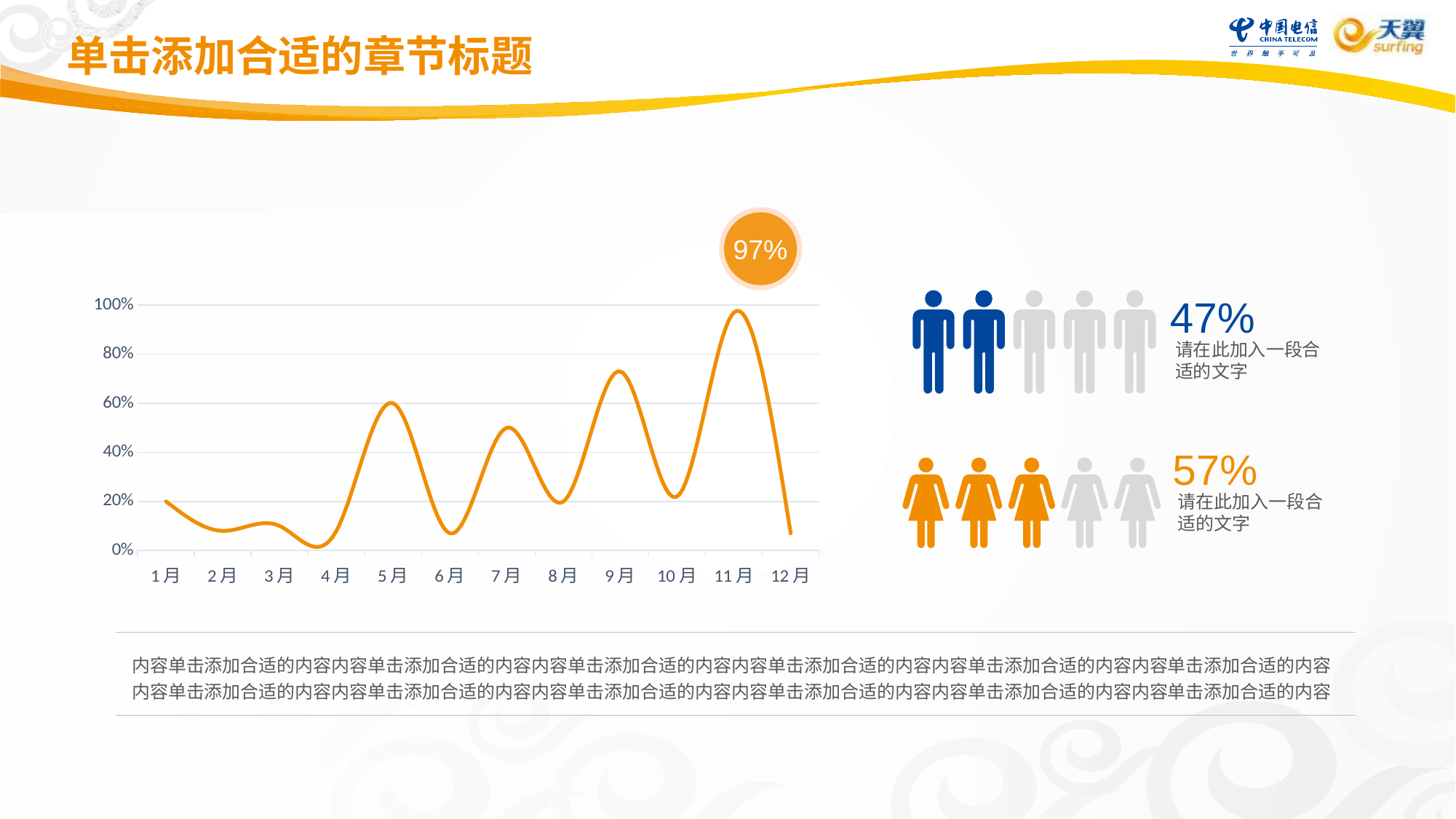

单击添加合适的章节标题

97%

### Chart

| Category | 系列 2 |
|---|---|
| 1月 | 0.2 |
| 2月 | 0.08 |
| 3月 | 0.1 |
| 4月 | 0.08 |
| 5月 | 0.6 |
| 6月 | 0.07 |
| 7月 | 0.5 |
| 8月 | 0.2 |
| 9月 | 0.73 |
| 10月 | 0.22 |
| 11月 | 0.97 |
| 12月 | 0.07 |
47%

请在此加入一段合适的文字
57%

请在此加入一段合适的文字
内容单击添加合适的内容内容单击添加合适的内容内容单击添加合适的内容内容单击添加合适的内容内容单击添加合适的内容内容单击添加合适的内容内容单击添加合适的内容内容单击添加合适的内容内容单击添加合适的内容内容单击添加合适的内容内容单击添加合适的内容内容单击添加合适的内容